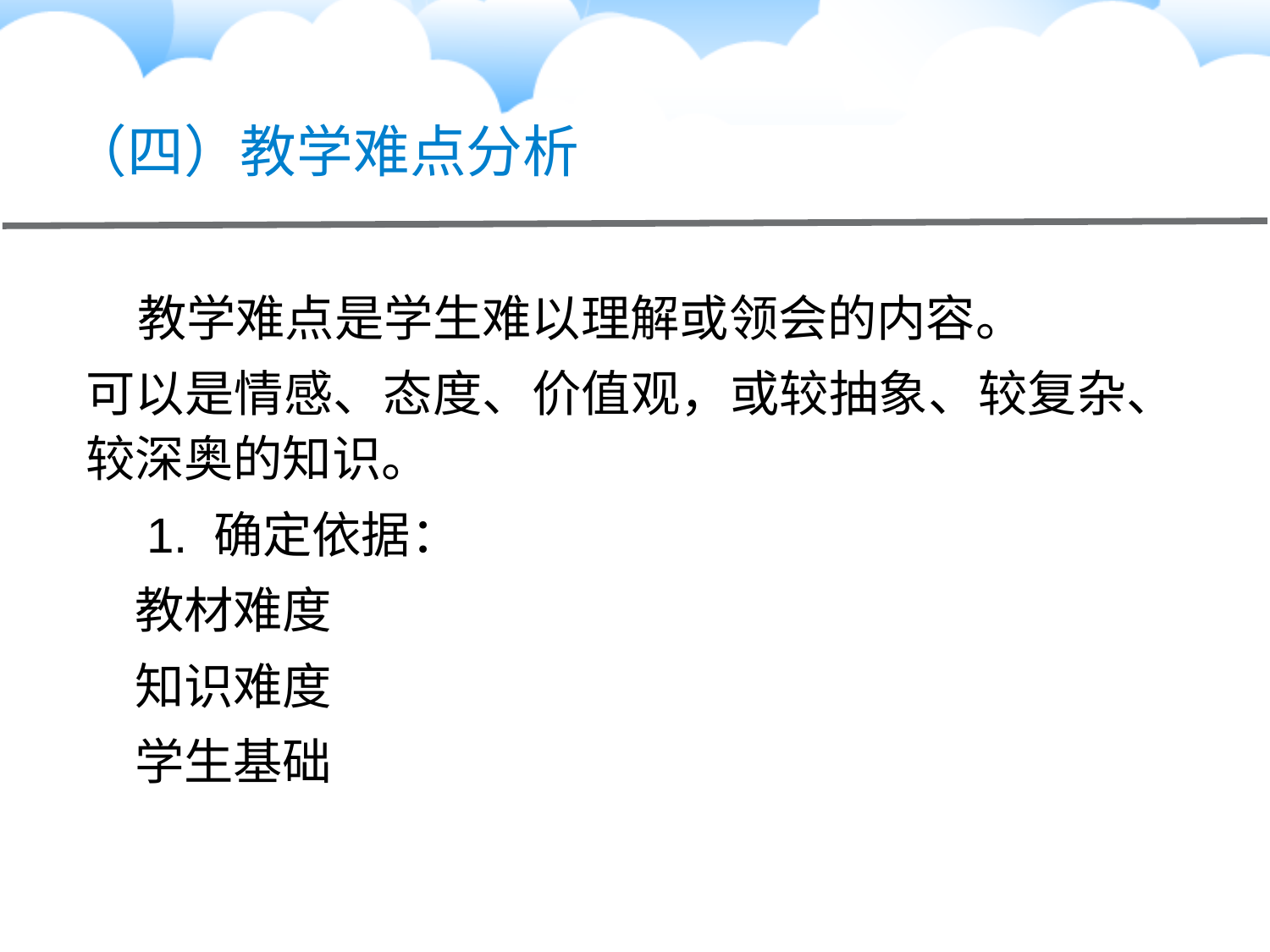

# （四）教学难点分析
 　教学难点是学生难以理解或领会的内容。
可以是情感、态度、价值观，或较抽象、较复杂、较深奥的知识。
　1. 确定依据：
　教材难度
　知识难度
　学生基础